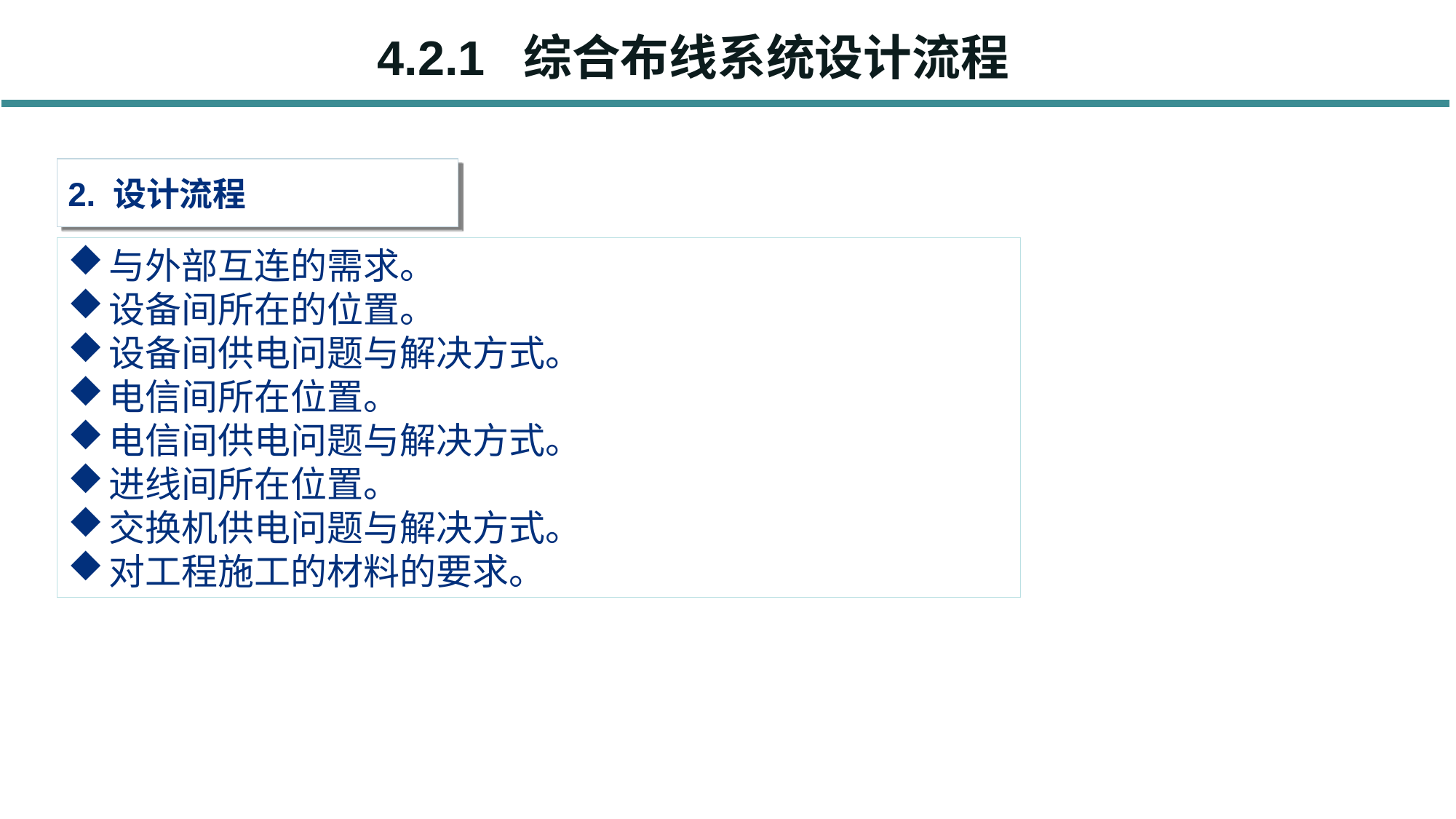

4.2.1  综合布线系统设计流程
2. 设计流程
与外部互连的需求。
设备间所在的位置。
设备间供电问题与解决方式。
电信间所在位置。
电信间供电问题与解决方式。
进线间所在位置。
交换机供电问题与解决方式。
对工程施工的材料的要求。